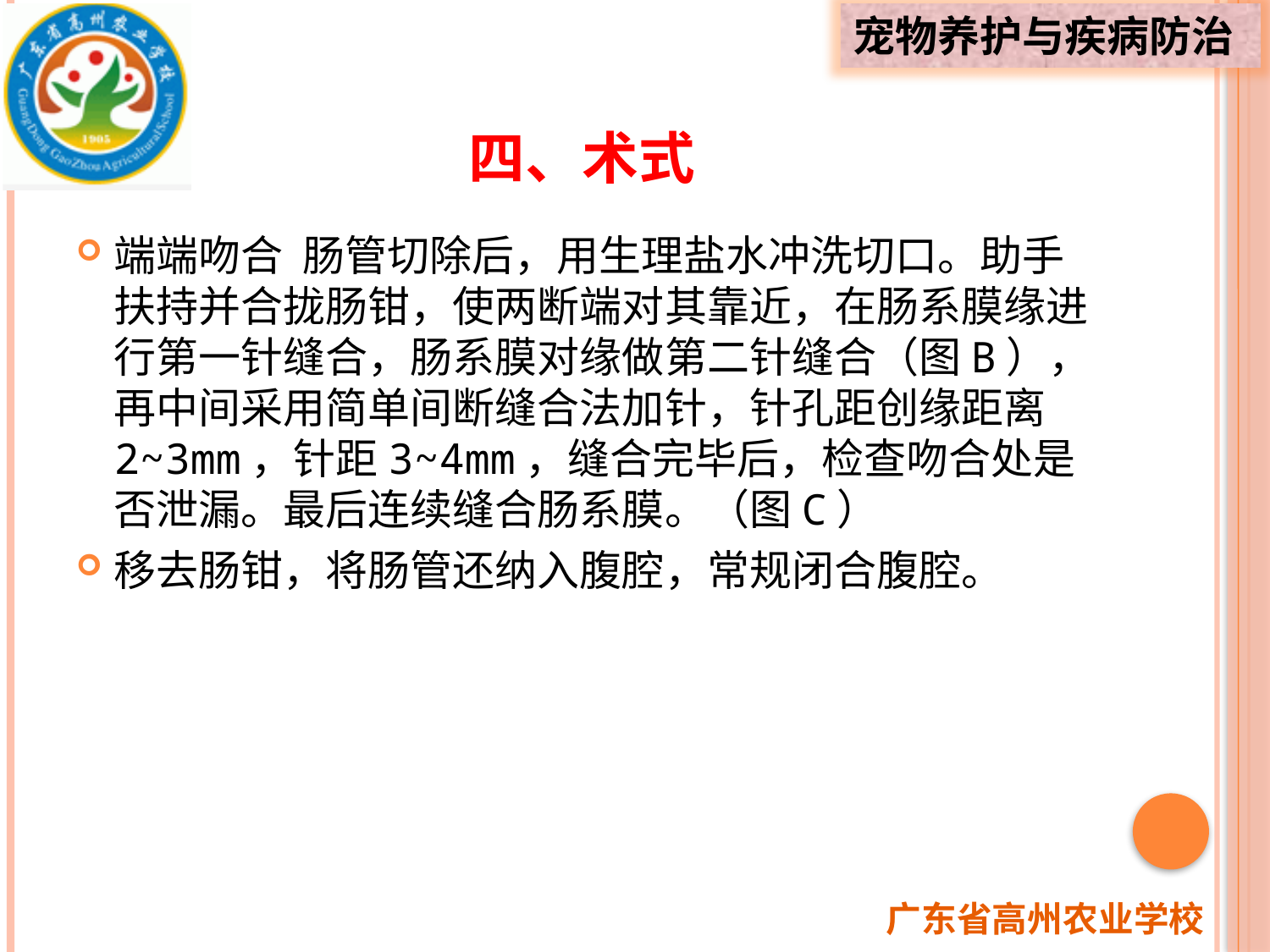

# 四、术式
端端吻合  肠管切除后，用生理盐水冲洗切口。助手扶持并合拢肠钳，使两断端对其靠近，在肠系膜缘进行第一针缝合，肠系膜对缘做第二针缝合（图B），再中间采用简单间断缝合法加针，针孔距创缘距离2~3mm，针距3~4mm，缝合完毕后，检查吻合处是否泄漏。最后连续缝合肠系膜。（图C）
移去肠钳，将肠管还纳入腹腔，常规闭合腹腔。